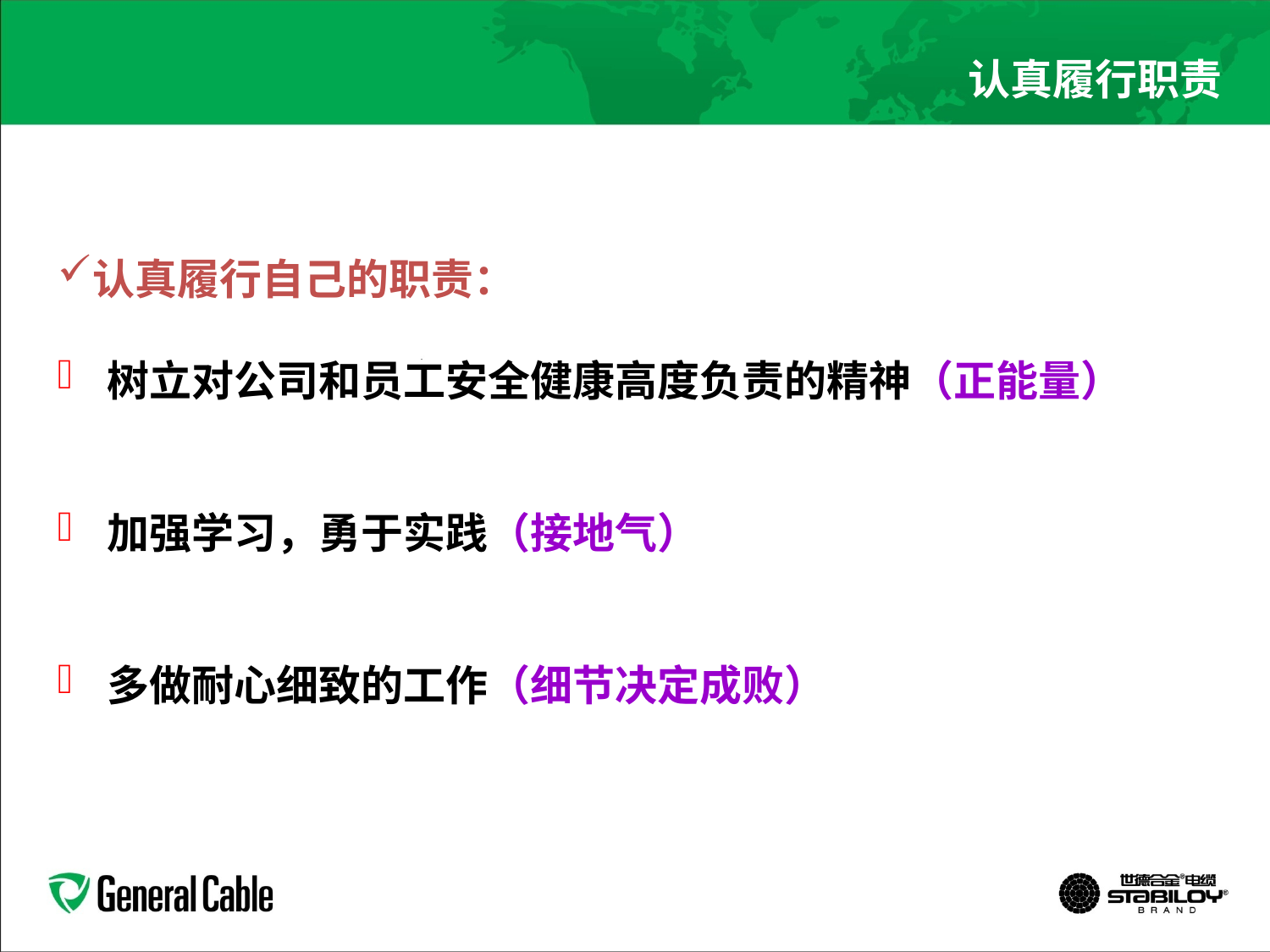

认真履行职责
认真履行自己的职责：

 树立对公司和员工安全健康高度负责的精神（正能量）

 加强学习，勇于实践（接地气）

 多做耐心细致的工作（细节决定成败）